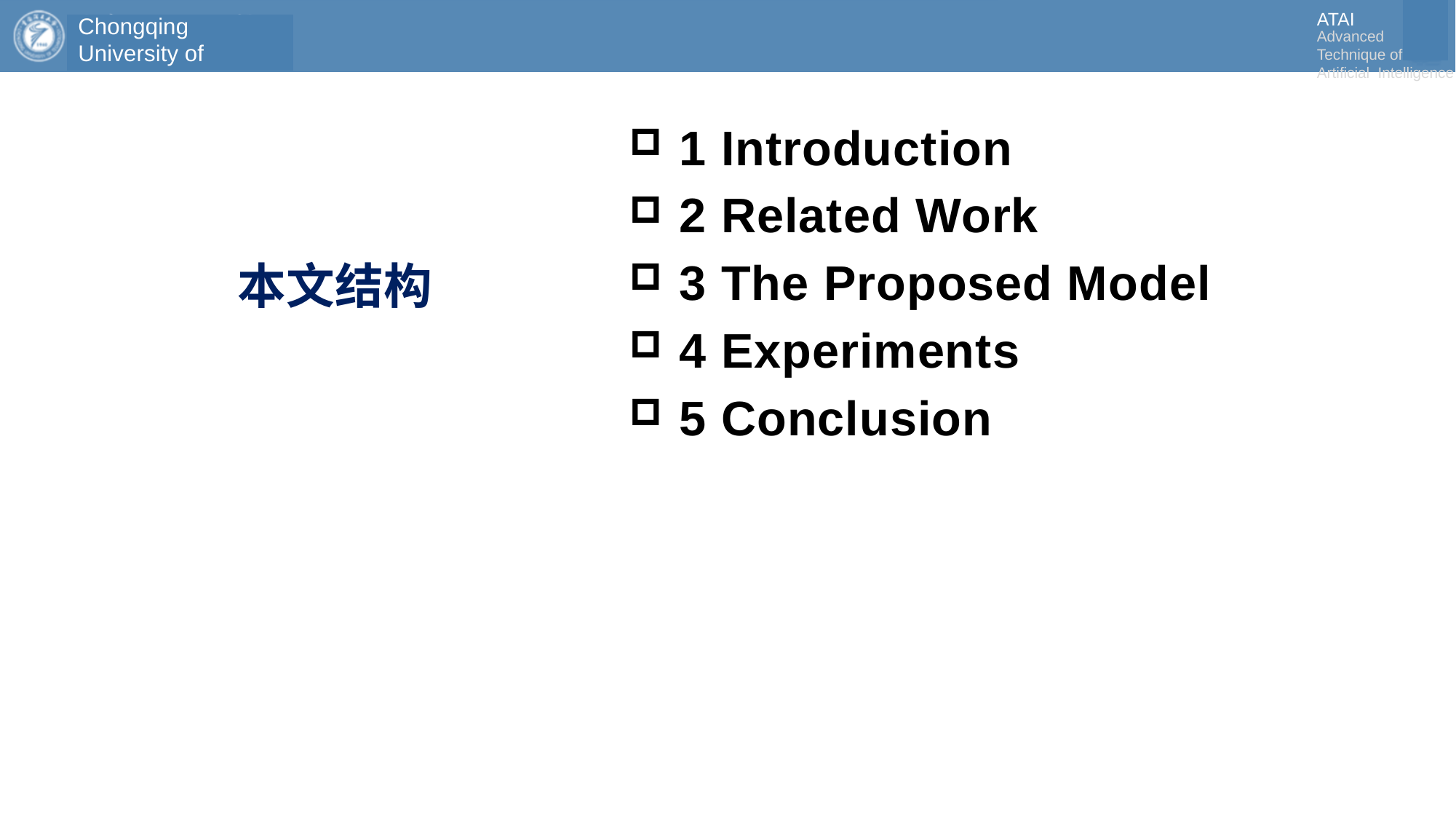

1 Introduction
2 Related Work
3 The Proposed Model
4 Experiments
5 Conclusion
# 本文结构